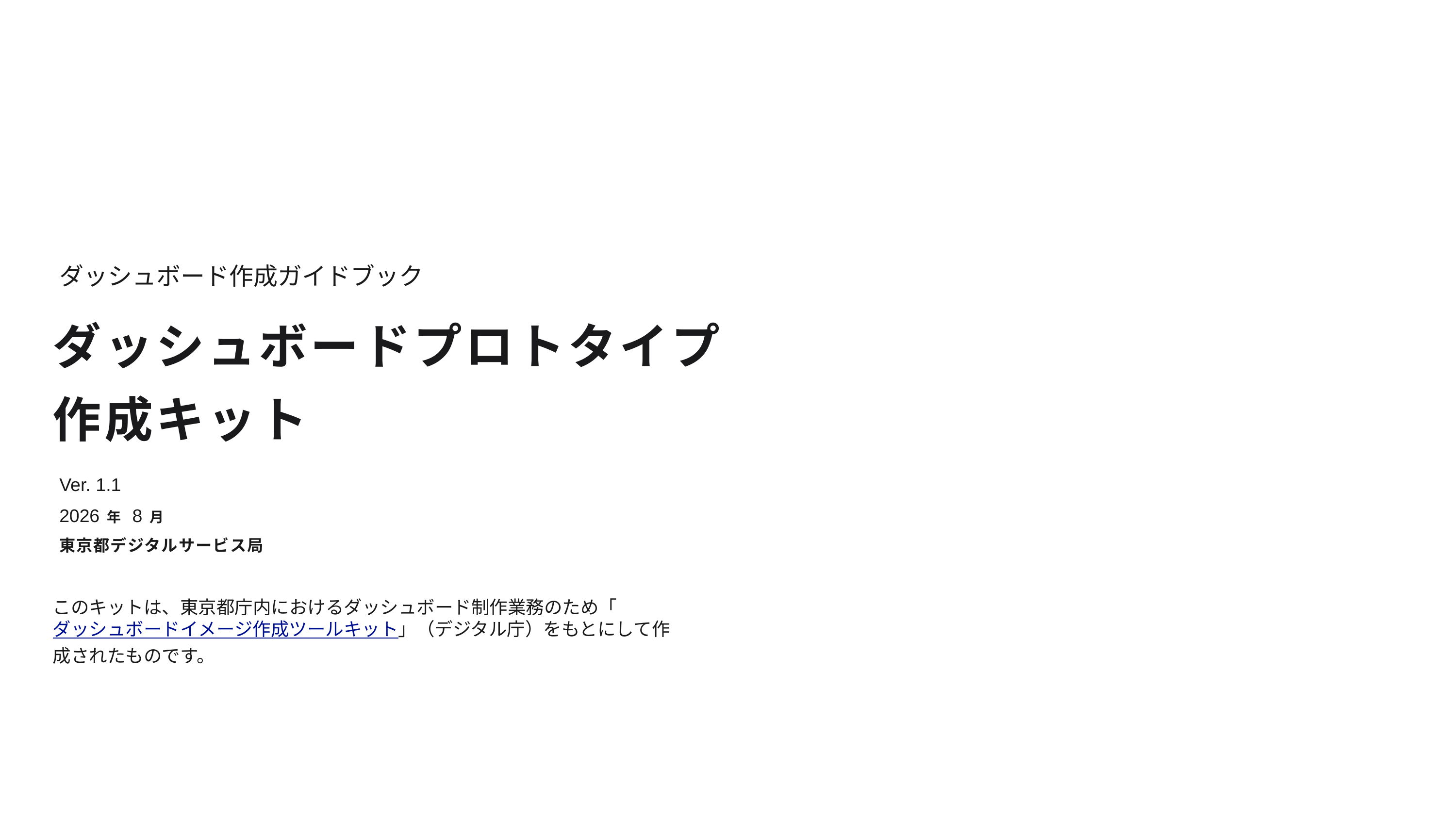

ダッシュボード作成ガイドブック
ダッシュボードプロトタイプ
作成キット
Ver. 1.1
2026 年  8 月
東京都デジタルサービス局
このキットは、東京都庁内におけるダッシュボード制作業務のため「ダッシュボードイメージ作成ツールキット」（デジタル庁）をもとにして作成されたものです。